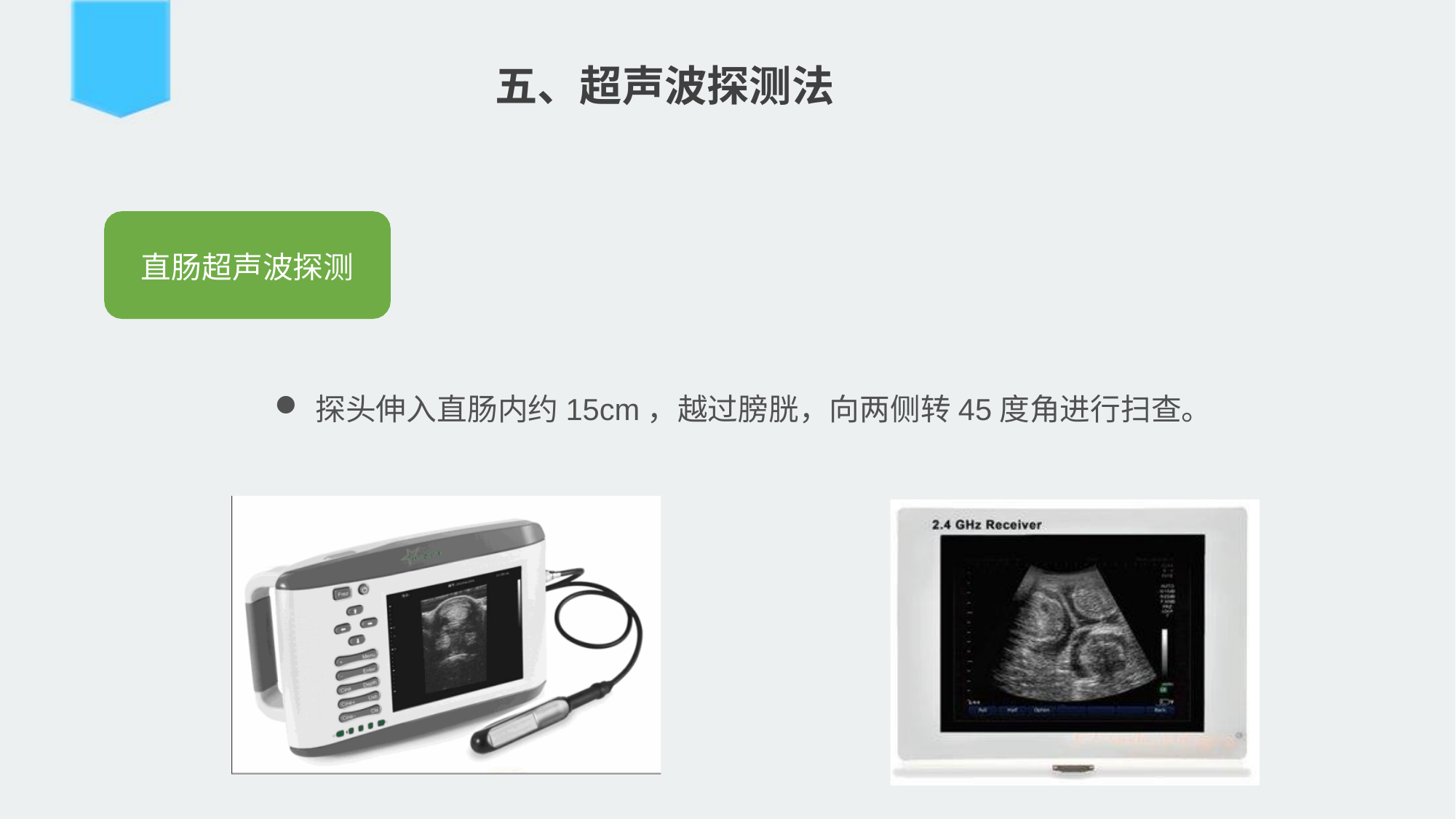

# 五、超声波探测法

直肠超声波探测
探头伸入直肠内约15cm，越过膀胱，向两侧转45度角进行扫查。